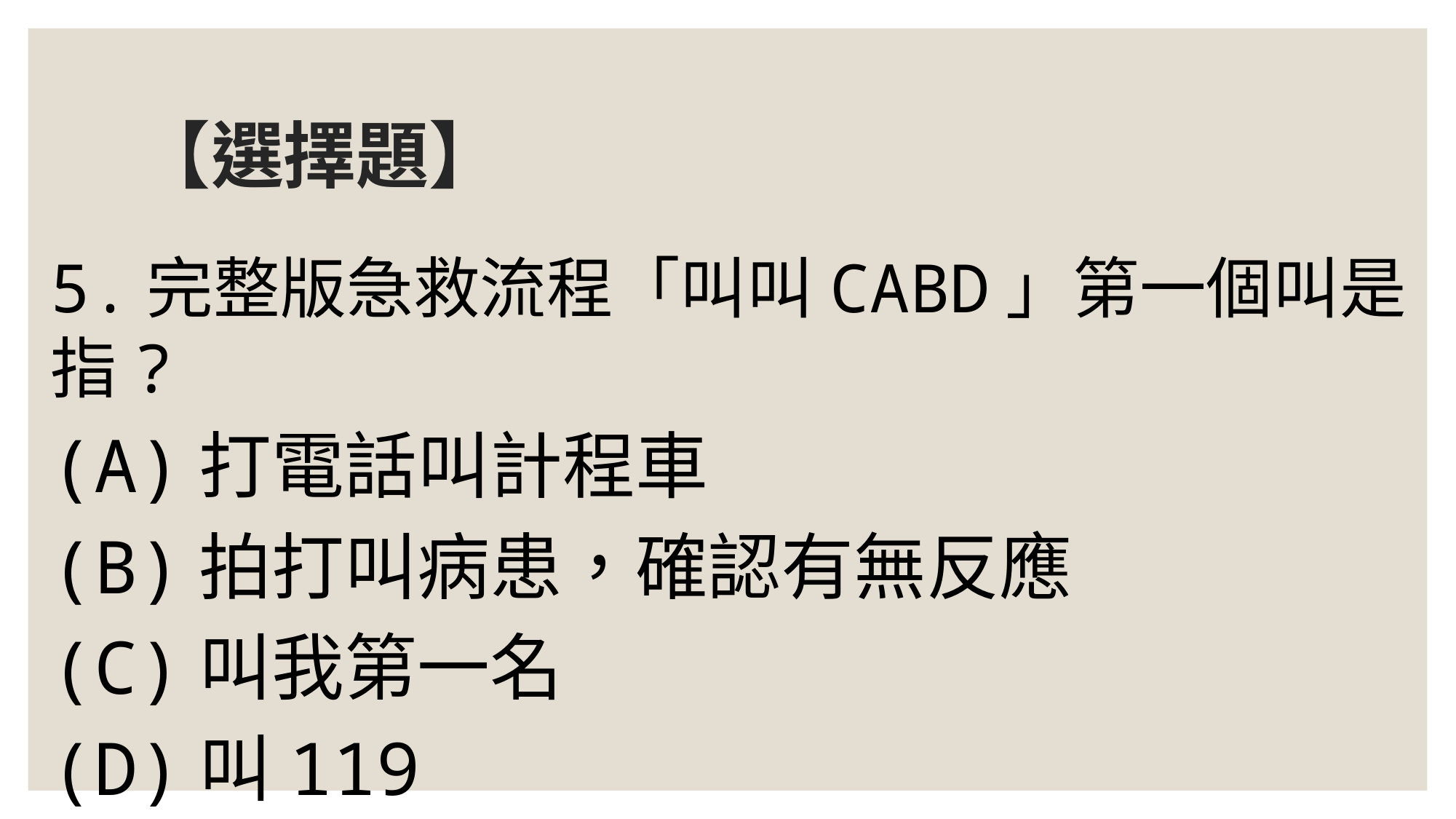

# 【選擇題】
5.完整版急救流程「叫叫CABD」第一個叫是指?
(A)打電話叫計程車
(B)拍打叫病患，確認有無反應
(C)叫我第一名
(D)叫119